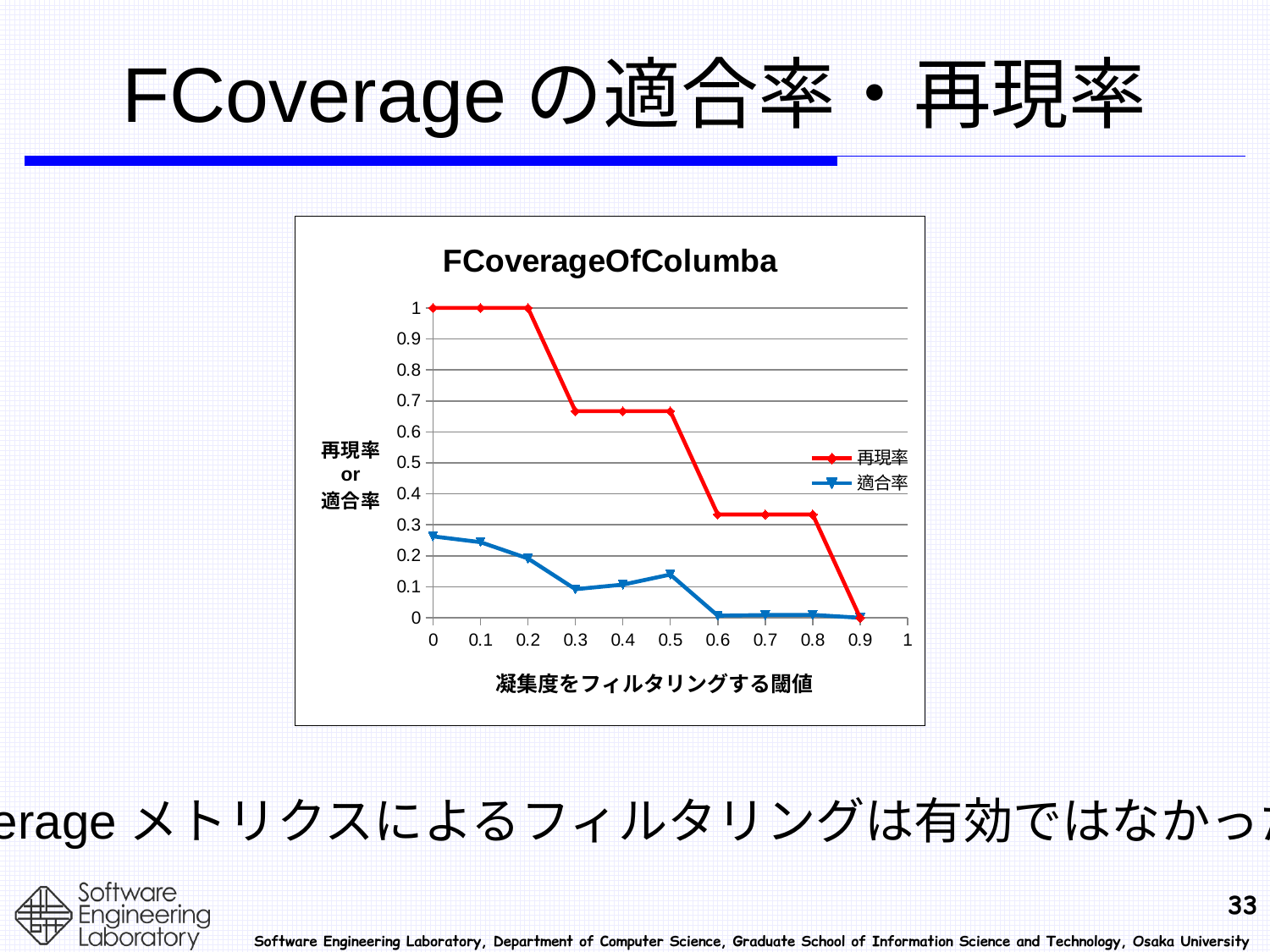

# FCoverageの適合率・再現率

### Chart: FCoverageOfColumba

| Category | 再現率 | 適合率 |
|---|---|---|
FCoverageメトリクスによるフィルタリングは有効ではなかった